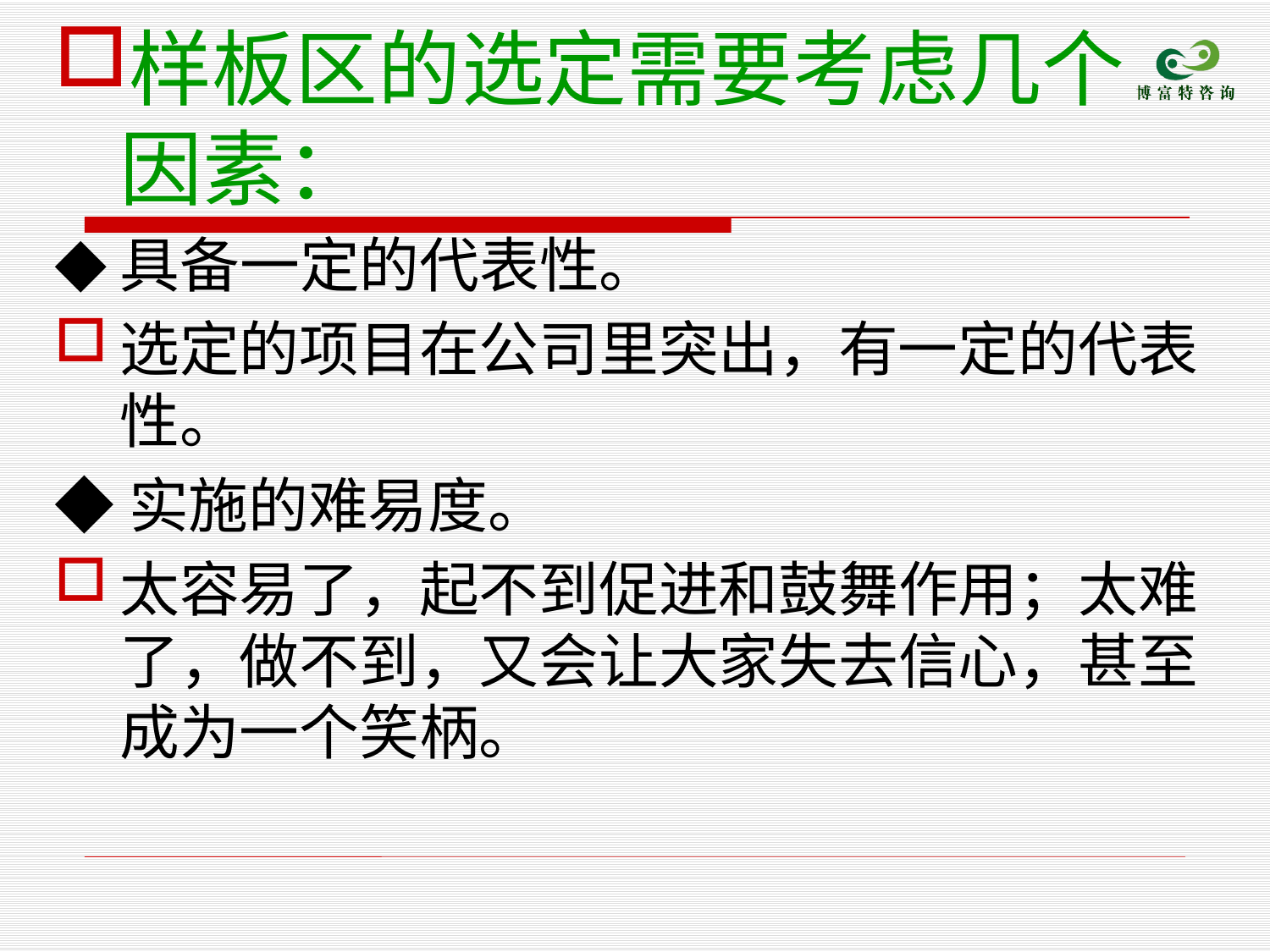

样板区的选定需要考虑几个因素：
◆具备一定的代表性。
选定的项目在公司里突出，有一定的代表性。
◆实施的难易度。
太容易了，起不到促进和鼓舞作用；太难了，做不到，又会让大家失去信心，甚至成为一个笑柄。
428